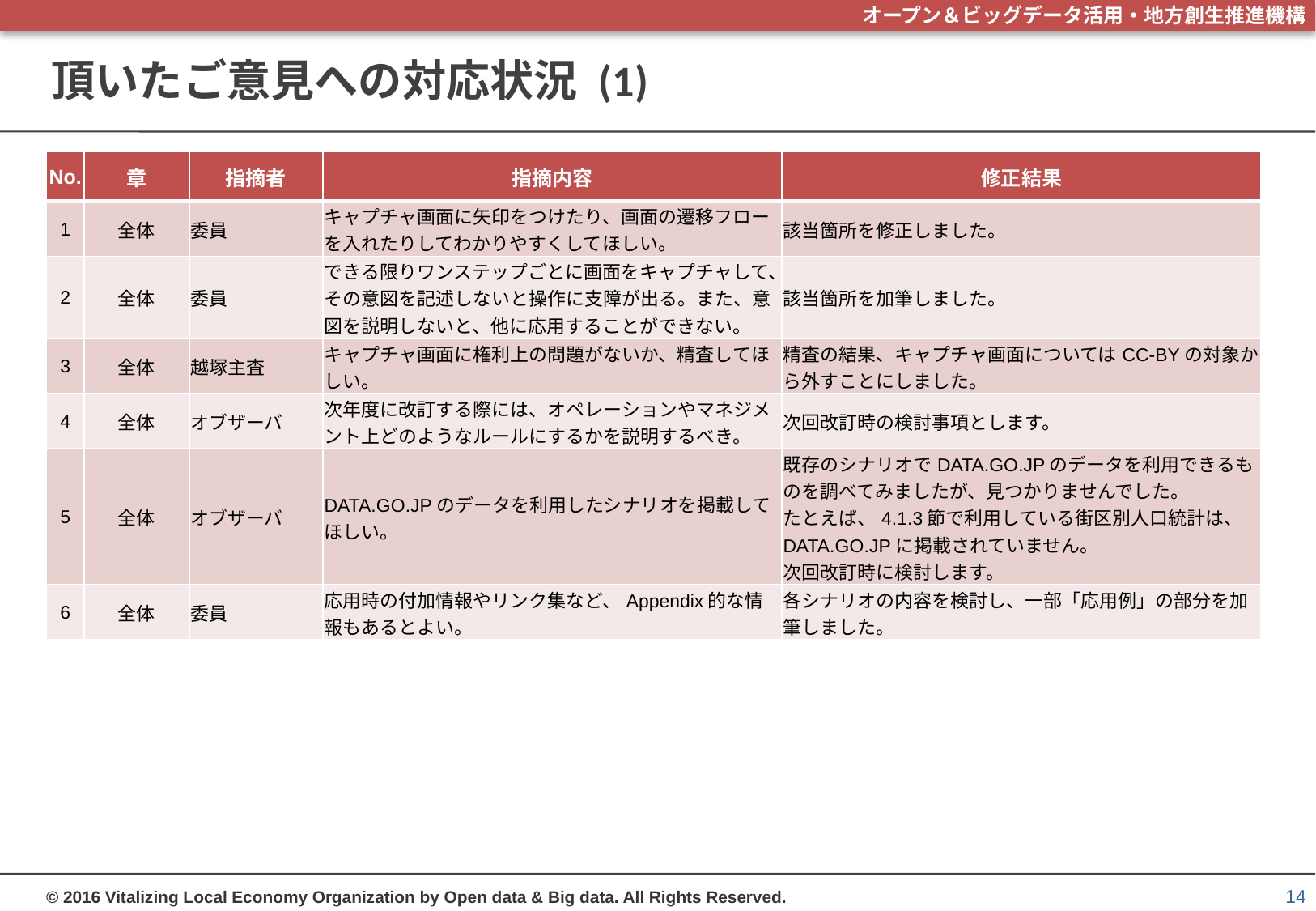

# 頂いたご意見への対応状況 (1)
| No. | 章 | 指摘者 | 指摘内容 | 修正結果 |
| --- | --- | --- | --- | --- |
| 1 | 全体 | 委員 | キャプチャ画面に矢印をつけたり、画面の遷移フローを入れたりしてわかりやすくしてほしい。 | 該当箇所を修正しました。 |
| 2 | 全体 | 委員 | できる限りワンステップごとに画面をキャプチャして、その意図を記述しないと操作に支障が出る。また、意図を説明しないと、他に応用することができない。 | 該当箇所を加筆しました。 |
| 3 | 全体 | 越塚主査 | キャプチャ画面に権利上の問題がないか、精査してほしい。 | 精査の結果、キャプチャ画面についてはCC-BYの対象から外すことにしました。 |
| 4 | 全体 | オブザーバ | 次年度に改訂する際には、オペレーションやマネジメント上どのようなルールにするかを説明するべき。 | 次回改訂時の検討事項とします。 |
| 5 | 全体 | オブザーバ | DATA.GO.JPのデータを利用したシナリオを掲載してほしい。 | 既存のシナリオでDATA.GO.JPのデータを利用できるものを調べてみましたが、見つかりませんでした。 たとえば、4.1.3節で利用している街区別人口統計は、DATA.GO.JPに掲載されていません。 次回改訂時に検討します。 |
| 6 | 全体 | 委員 | 応用時の付加情報やリンク集など、Appendix的な情報もあるとよい。 | 各シナリオの内容を検討し、一部「応用例」の部分を加筆しました。 |
14